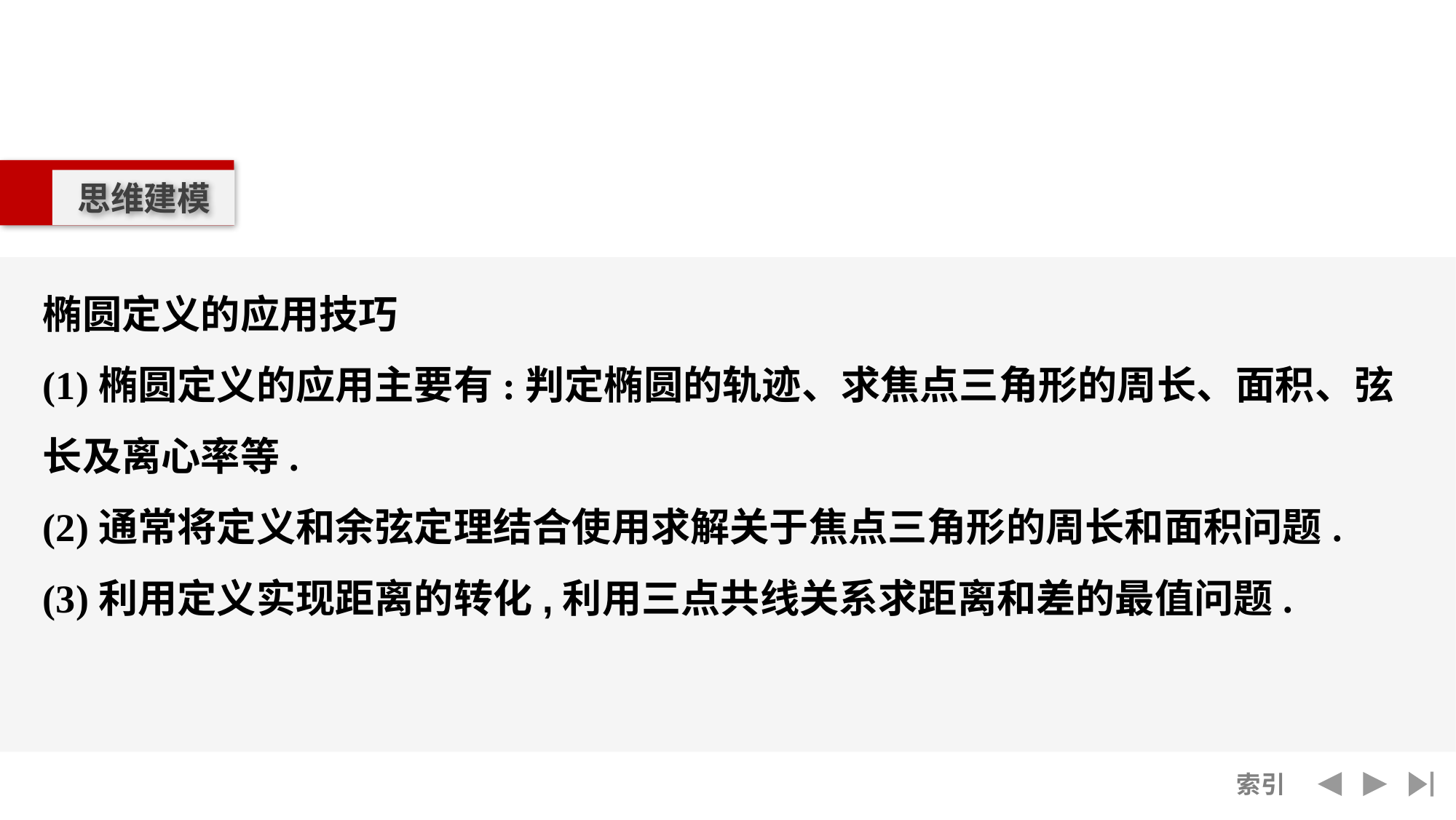

思维建模

椭圆定义的应用技巧
(1)椭圆定义的应用主要有:判定椭圆的轨迹、求焦点三角形的周长、面积、弦长及离心率等.
(2)通常将定义和余弦定理结合使用求解关于焦点三角形的周长和面积问题.
(3)利用定义实现距离的转化,利用三点共线关系求距离和差的最值问题.